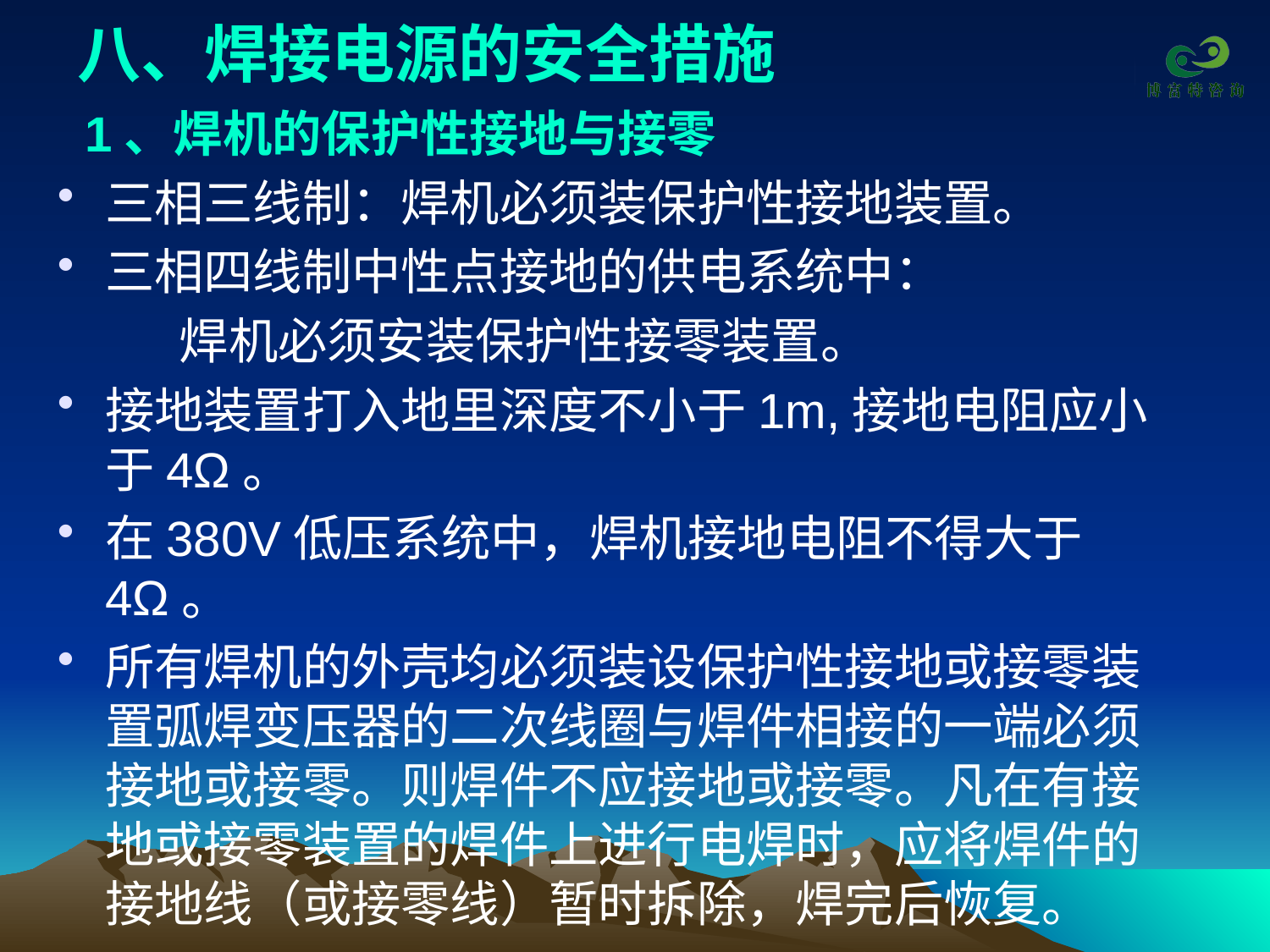

# 八、焊接电源的安全措施
  1、焊机的保护性接地与接零
三相三线制：焊机必须装保护性接地装置。
三相四线制中性点接地的供电系统中：
          焊机必须安装保护性接零装置。
接地装置打入地里深度不小于1m,接地电阻应小于4Ω。
在380V低压系统中，焊机接地电阻不得大于4Ω。
所有焊机的外壳均必须装设保护性接地或接零装置弧焊变压器的二次线圈与焊件相接的一端必须接地或接零。则焊件不应接地或接零。凡在有接地或接零装置的焊件上进行电焊时，应将焊件的接地线（或接零线）暂时拆除，焊完后恢复。